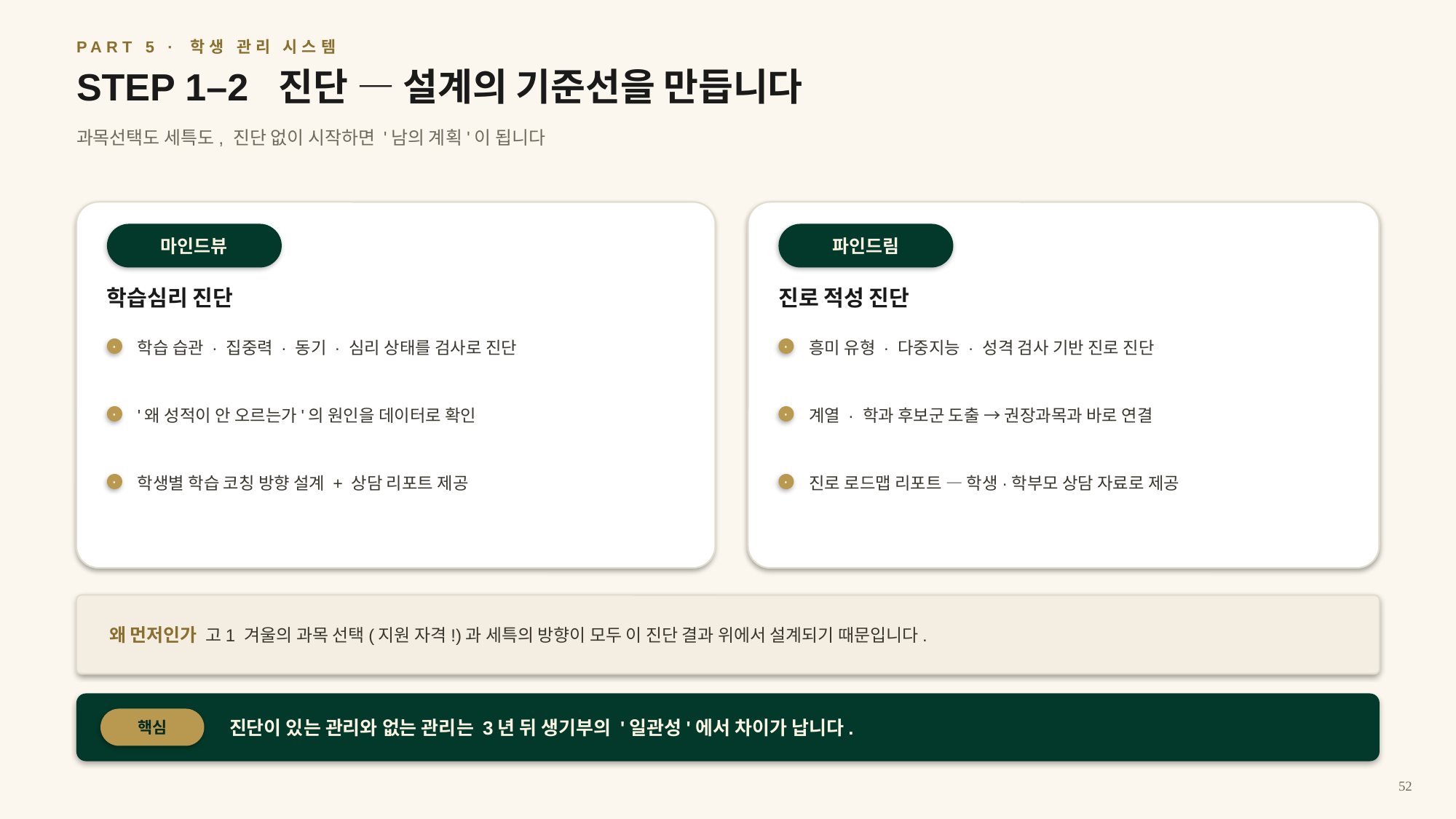

PART 5 · 학생 관리 시스템
STEP 1–2  진단 — 설계의 기준선을 만듭니다
과목선택도 세특도, 진단 없이 시작하면 '남의 계획'이 됩니다

마인드뷰
파인드림
학습심리 진단
진로 적성 진단
학습 습관 · 집중력 · 동기 · 심리 상태를 검사로 진단
흥미 유형 · 다중지능 · 성격 검사 기반 진로 진단
·
·
'왜 성적이 안 오르는가'의 원인을 데이터로 확인
계열 · 학과 후보군 도출 → 권장과목과 바로 연결
·
·
학생별 학습 코칭 방향 설계 + 상담 리포트 제공
진로 로드맵 리포트 — 학생·학부모 상담 자료로 제공
·
·

왜 먼저인가  고1 겨울의 과목 선택(지원 자격!)과 세특의 방향이 모두 이 진단 결과 위에서 설계되기 때문입니다.

진단이 있는 관리와 없는 관리는 3년 뒤 생기부의 '일관성'에서 차이가 납니다.
핵심

52